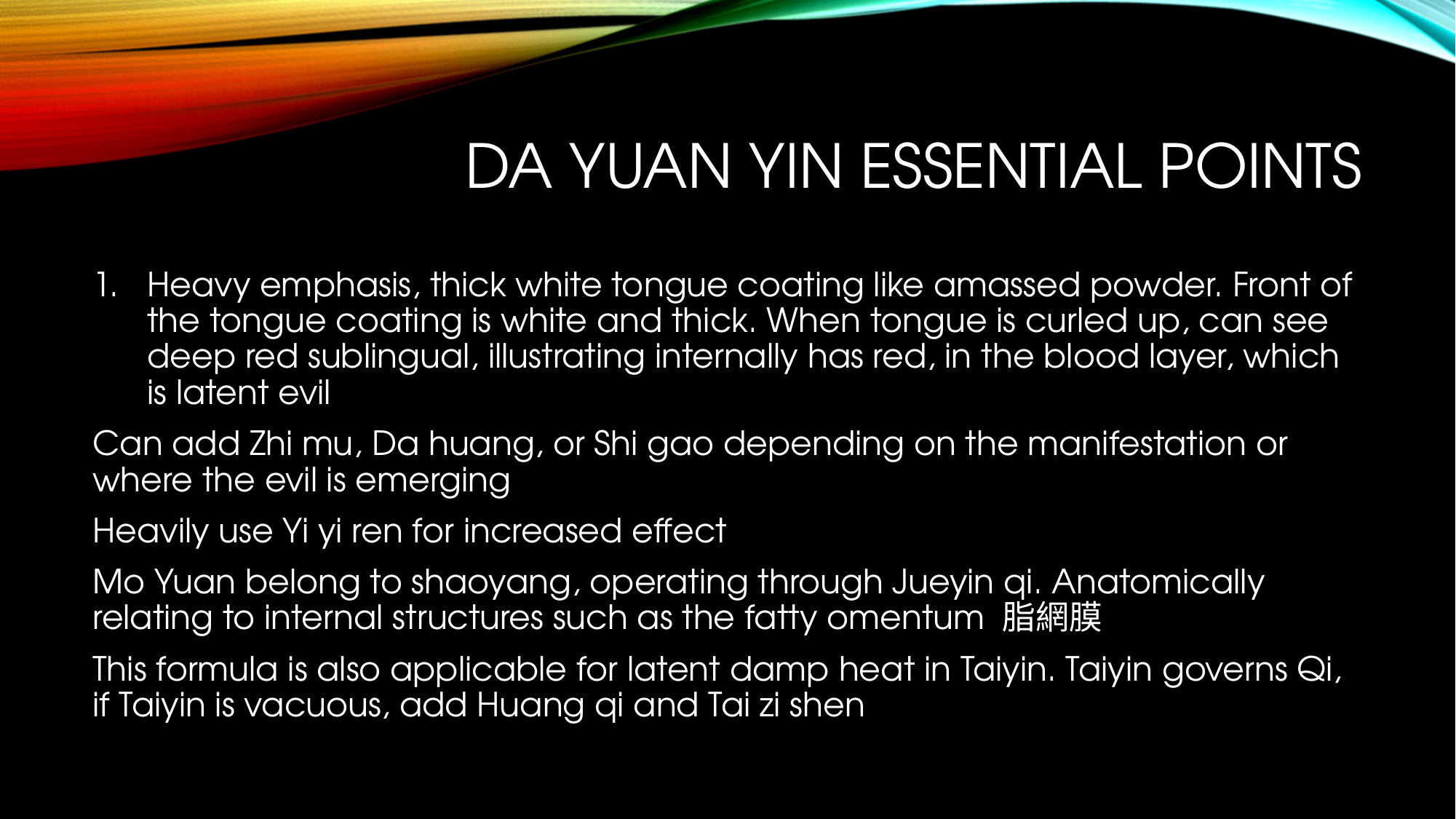

# Da Yuan Yin essential points
Heavy emphasis, thick white tongue coating like amassed powder. Front of the tongue coating is white and thick. When tongue is curled up, can see deep red sublingual, illustrating internally has red, in the blood layer, which is latent evil
Can add Zhi mu, Da huang, or Shi gao depending on the manifestation or where the evil is emerging
Heavily use Yi yi ren for increased effect
Mo Yuan belong to shaoyang, operating through Jueyin qi. Anatomically relating to internal structures such as the fatty omentum 脂網膜
This formula is also applicable for latent damp heat in Taiyin. Taiyin governs Qi,  if Taiyin is vacuous, add Huang qi and Tai zi shen